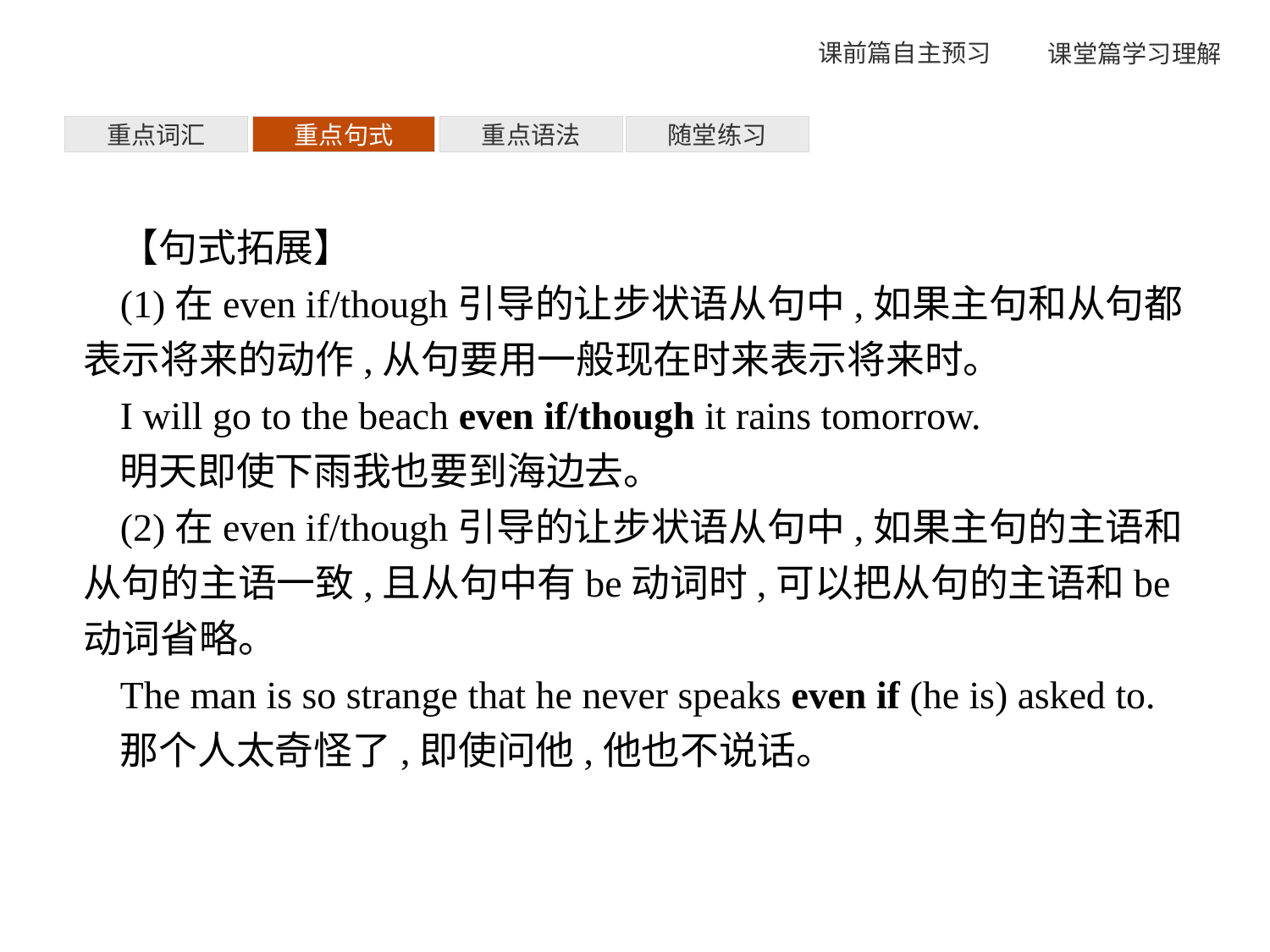

重点词汇
重点句式
重点语法
随堂练习
【句式拓展】
(1)在even if/though引导的让步状语从句中,如果主句和从句都表示将来的动作,从句要用一般现在时来表示将来时。
I will go to the beach even if/though it rains tomorrow.
明天即使下雨我也要到海边去。
(2)在even if/though引导的让步状语从句中,如果主句的主语和从句的主语一致,且从句中有be动词时,可以把从句的主语和be动词省略。
The man is so strange that he never speaks even if (he is) asked to.
那个人太奇怪了,即使问他,他也不说话。